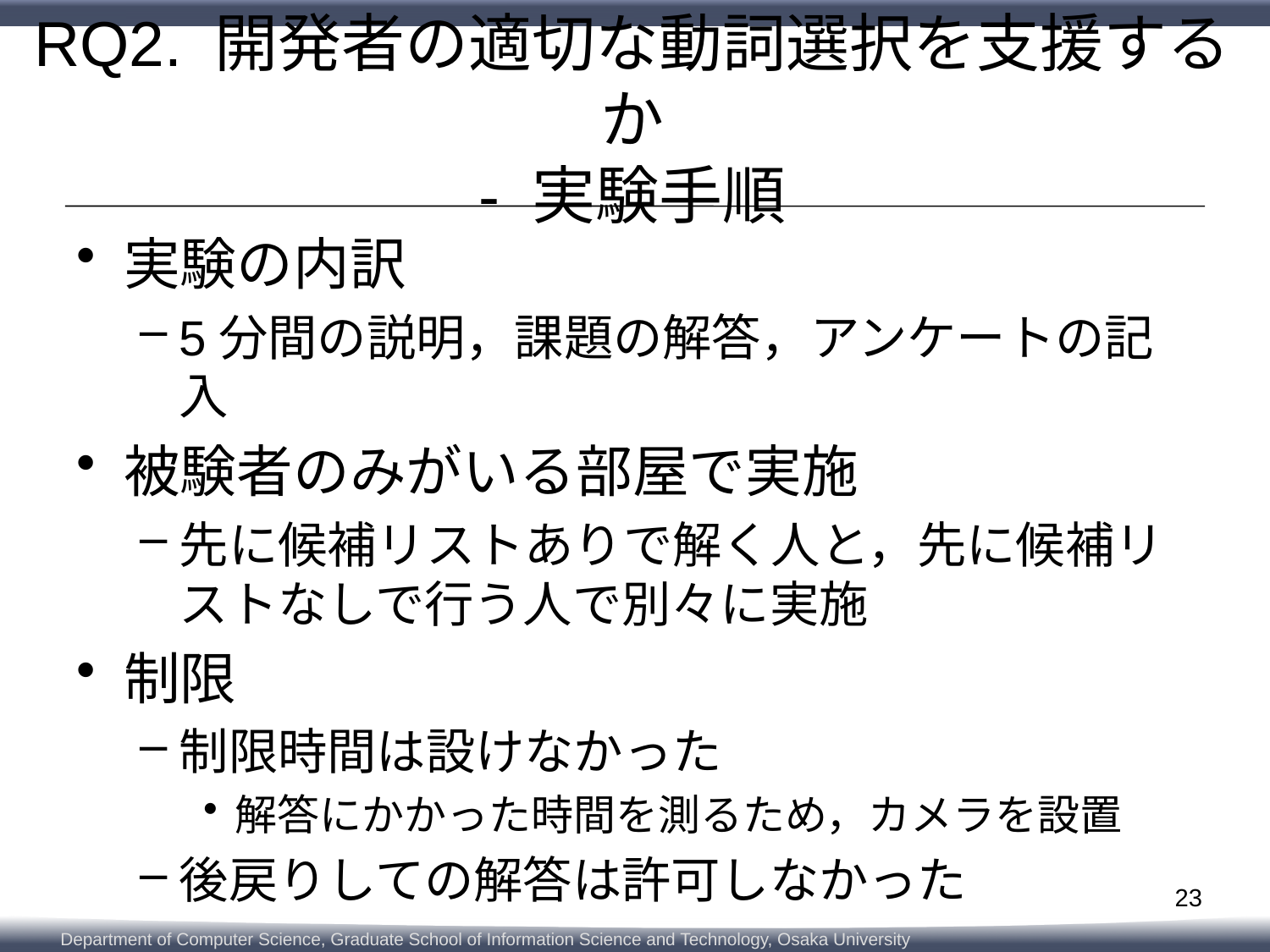

# RQ2. 開発者の適切な動詞選択を支援するか - 実験手順
実験の内訳
5分間の説明，課題の解答，アンケートの記入
被験者のみがいる部屋で実施
先に候補リストありで解く人と，先に候補リストなしで行う人で別々に実施
制限
制限時間は設けなかった
解答にかかった時間を測るため，カメラを設置
後戻りしての解答は許可しなかった
23